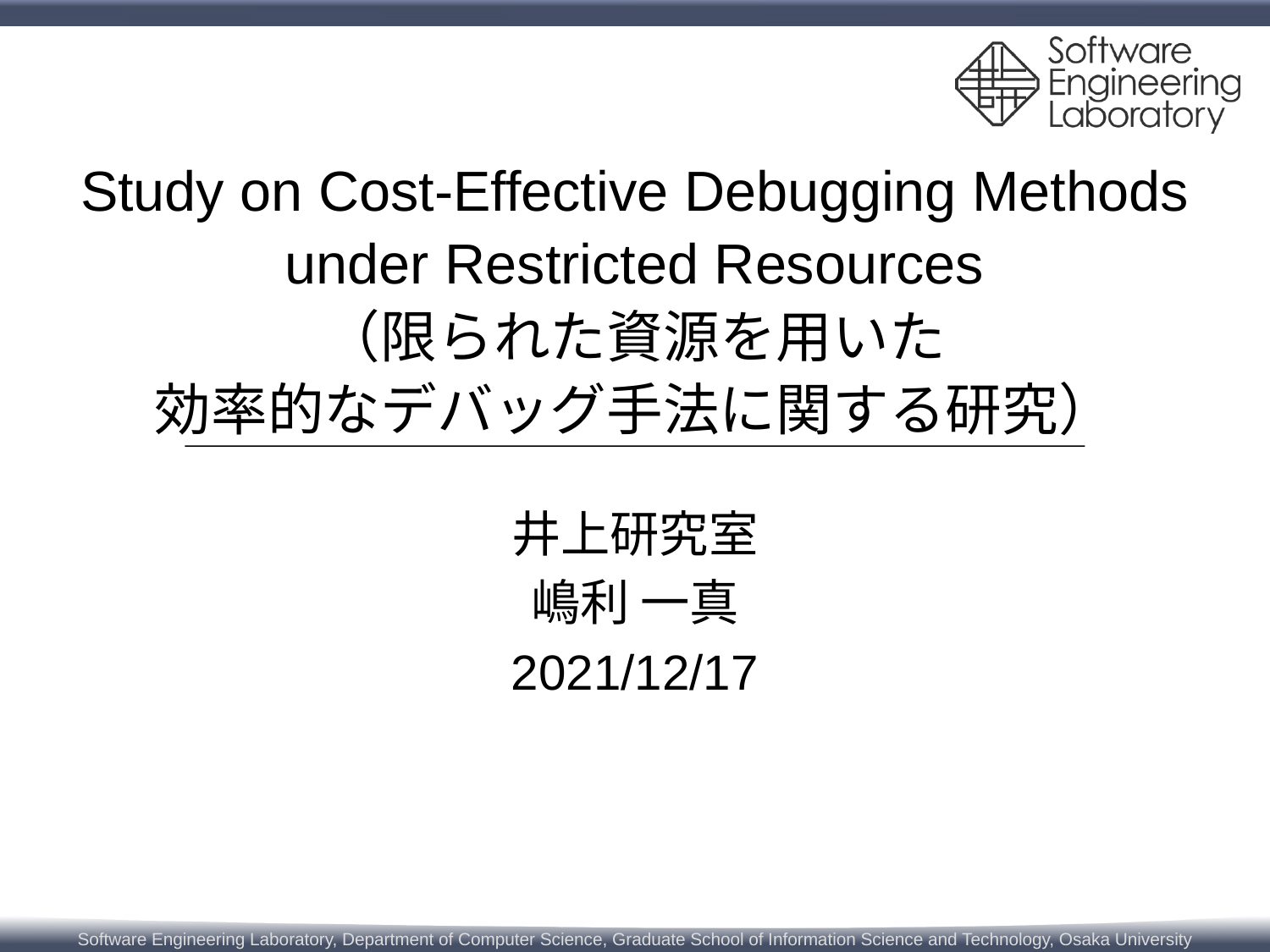

# Study on Cost-Effective Debugging Methods under Restricted Resources （限られた資源を用いた 効率的なデバッグ手法に関する研究）
井上研究室
嶋利 一真
2021/12/17